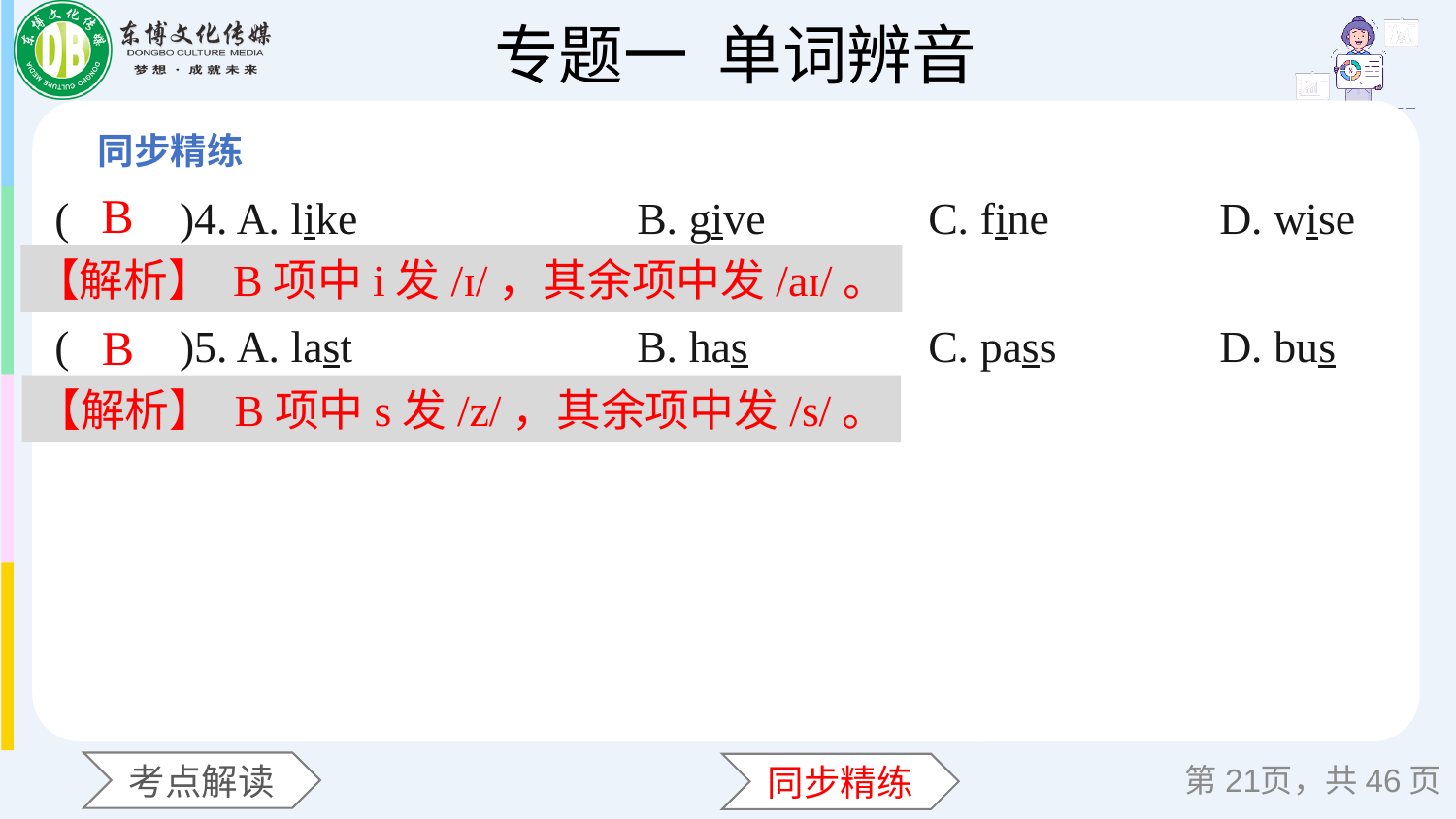

(　　)4. A. like		B. give		C. fine		D. wise

(　　)5. A. last		B. has		C. pass		D. bus

B
【解析】 B项中i发/ɪ/，其余项中发/aɪ/。
B
【解析】 B项中s发/z/，其余项中发/s/。
第21页，共46页